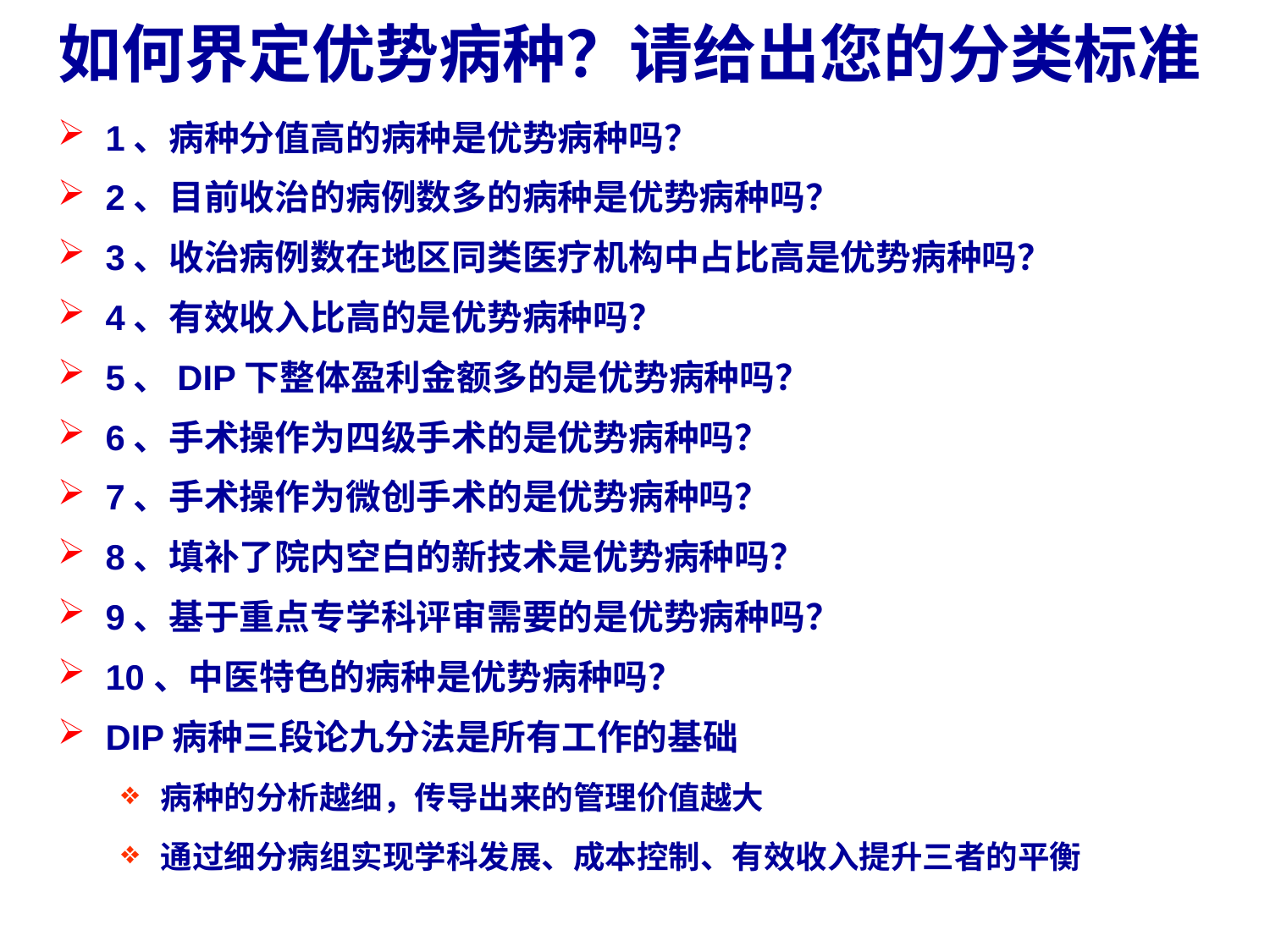

# 如何界定优势病种？请给出您的分类标准
1、病种分值高的病种是优势病种吗？
2、目前收治的病例数多的病种是优势病种吗？
3、收治病例数在地区同类医疗机构中占比高是优势病种吗？
4、有效收入比高的是优势病种吗？
5、DIP下整体盈利金额多的是优势病种吗？
6、手术操作为四级手术的是优势病种吗？
7、手术操作为微创手术的是优势病种吗？
8、填补了院内空白的新技术是优势病种吗？
9、基于重点专学科评审需要的是优势病种吗？
10、中医特色的病种是优势病种吗？
DIP病种三段论九分法是所有工作的基础
病种的分析越细，传导出来的管理价值越大
通过细分病组实现学科发展、成本控制、有效收入提升三者的平衡